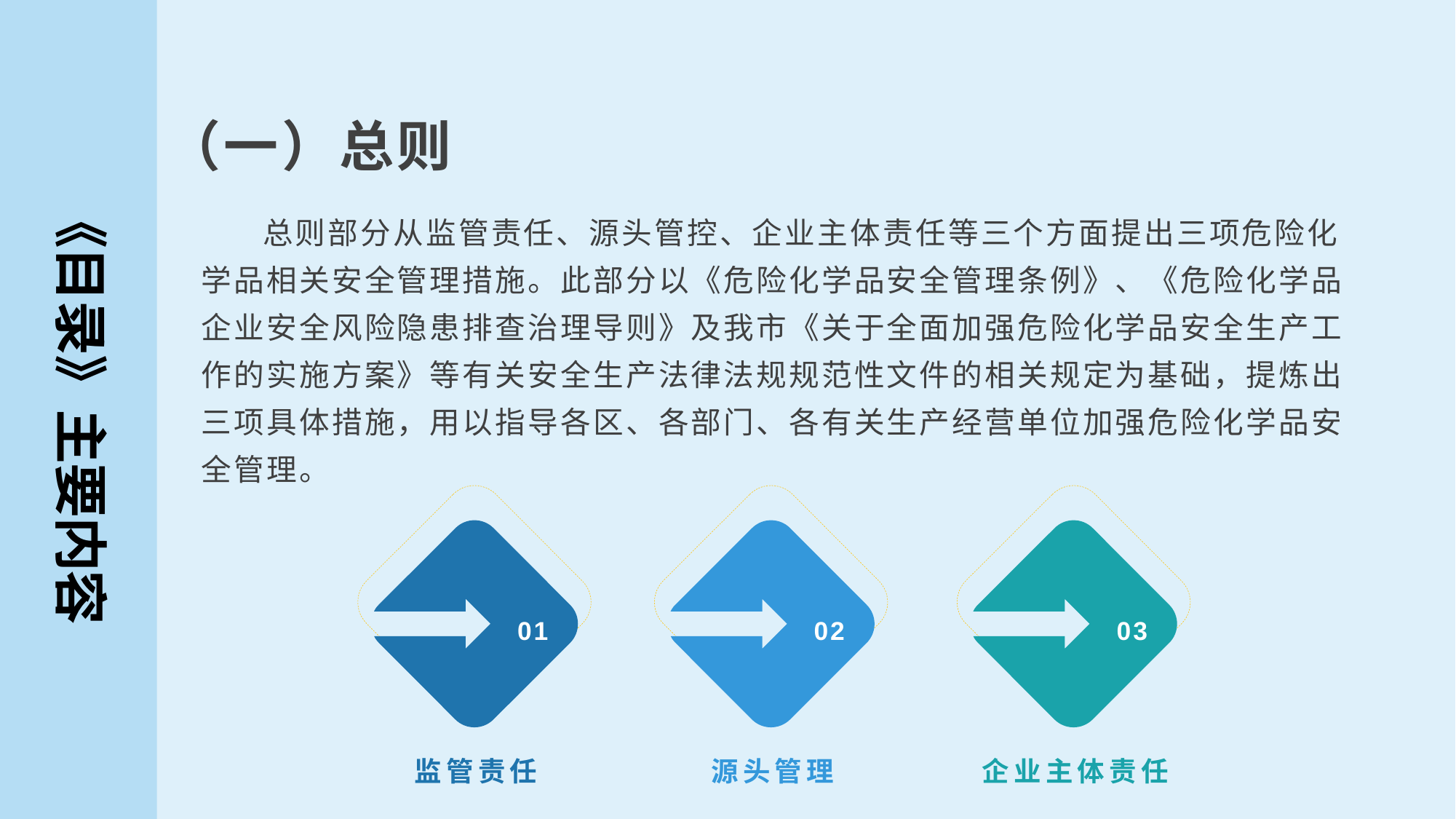

《目录》主要内容
# （一）总则
      总则部分从监管责任、源头管控、企业主体责任等三个方面提出三项危险化学品相关安全管理措施。此部分以《危险化学品安全管理条例》、《危险化学品企业安全风险隐患排查治理导则》及我市《关于全面加强危险化学品安全生产工作的实施方案》等有关安全生产法律法规规范性文件的相关规定为基础，提炼出三项具体措施，用以指导各区、各部门、各有关生产经营单位加强危险化学品安全管理。

02
01
03
监管责任
源头管理
企业主体责任